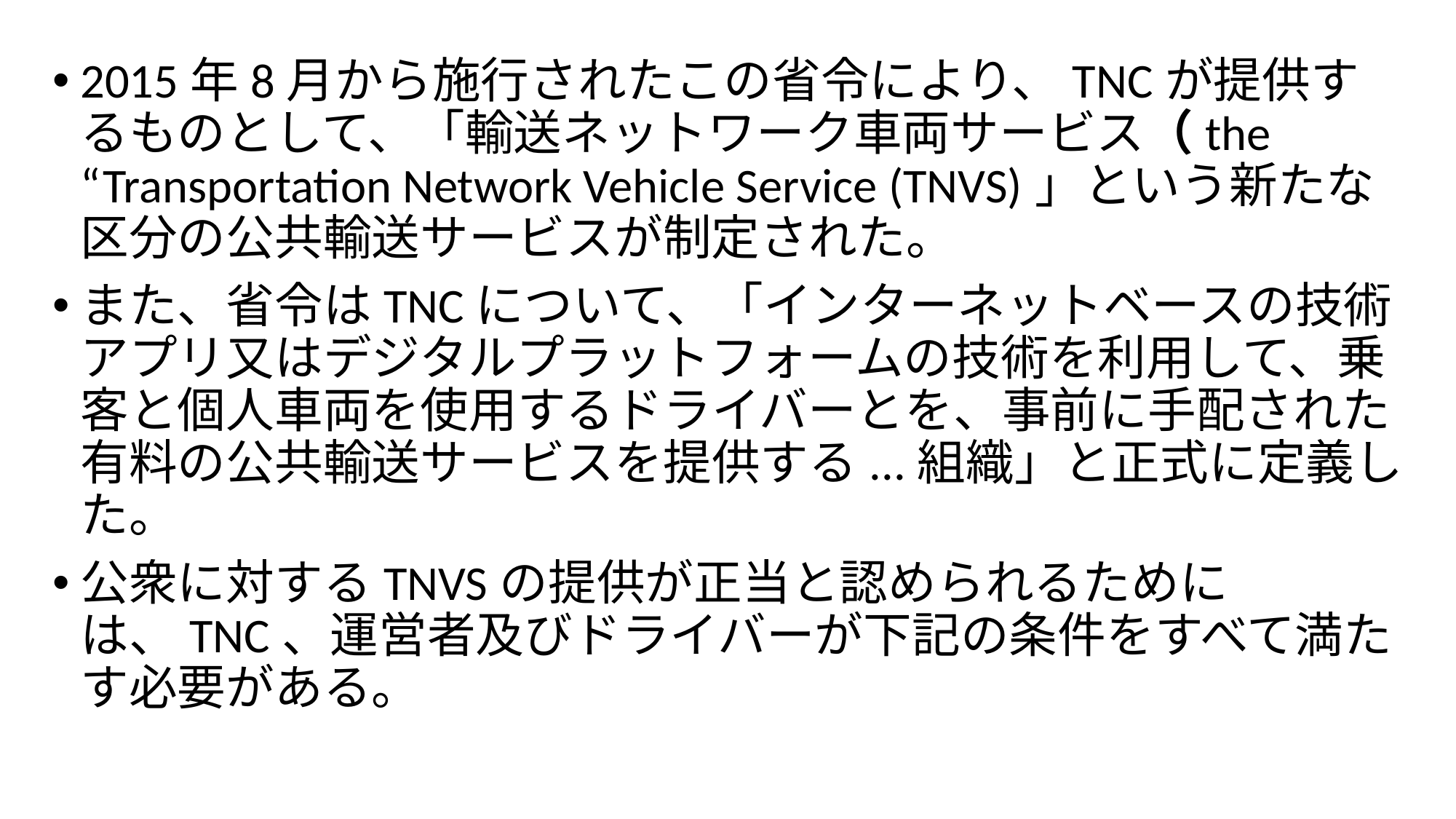

2015年8月から施行されたこの省令により、TNCが提供するものとして、「輸送ネットワーク車両サービス（the “Transportation Network Vehicle Service (TNVS)」という新たな区分の公共輸送サービスが制定された。
また、省令はTNCについて、「インターネットベースの技術アプリ又はデジタルプラットフォームの技術を利用して、乗客と個人車両を使用するドライバーとを、事前に手配された有料の公共輸送サービスを提供する...組織」と正式に定義した。
公衆に対するTNVSの提供が正当と認められるためには、TNC、運営者及びドライバーが下記の条件をすべて満たす必要がある。